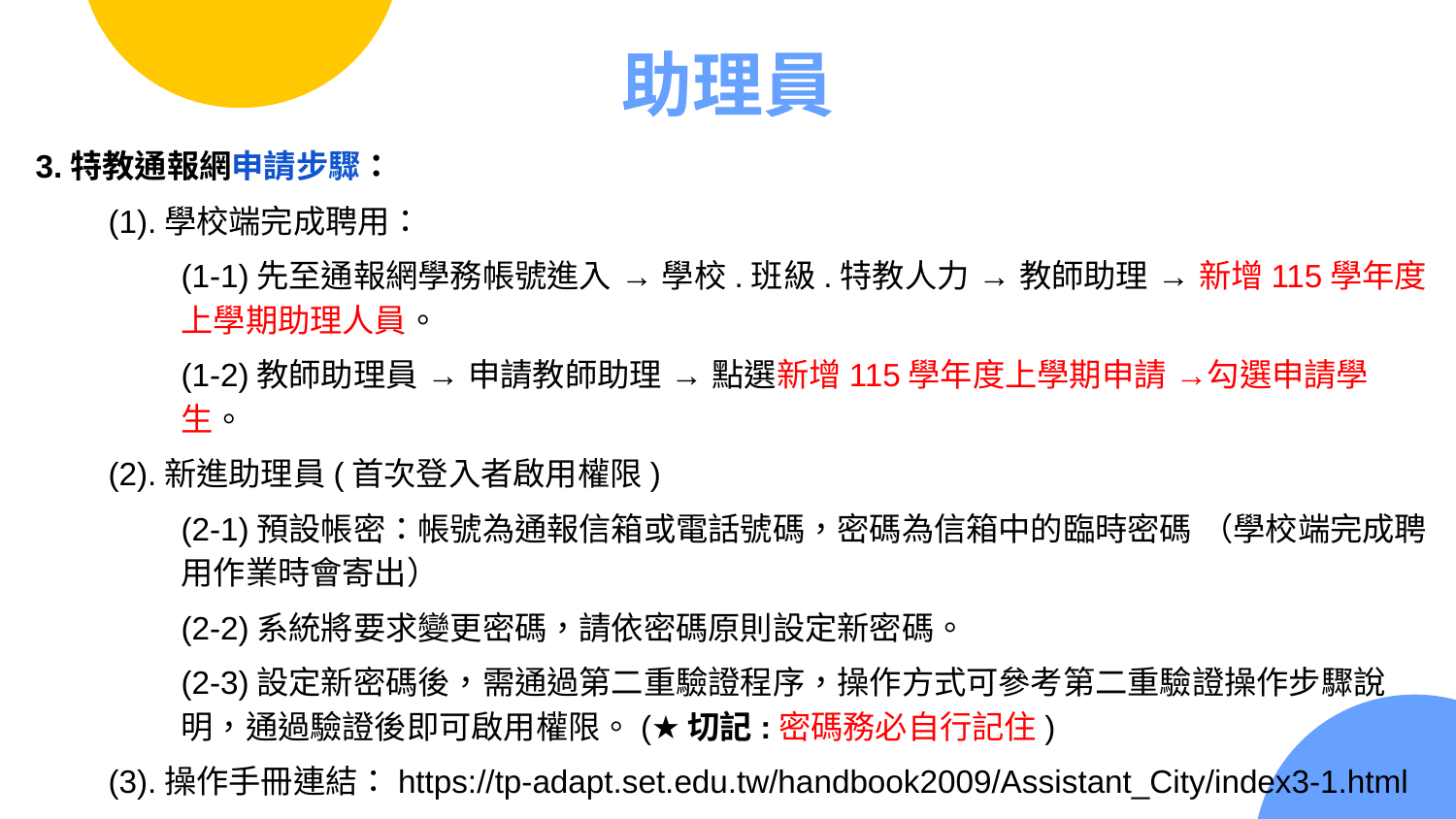

# 助理員
3.特教通報網申請步驟：
(1).學校端完成聘用：
(1-1)先至通報網學務帳號進入 → 學校.班級.特教人力 → 教師助理 → 新增115學年度上學期助理人員。
(1-2)教師助理員 → 申請教師助理 → 點選新增115學年度上學期申請 →勾選申請學生。
(2).新進助理員(首次登入者啟用權限)
(2-1)預設帳密：帳號為通報信箱或電話號碼，密碼為信箱中的臨時密碼 （學校端完成聘用作業時會寄出）
(2-2)系統將要求變更密碼，請依密碼原則設定新密碼。
(2-3)設定新密碼後，需通過第二重驗證程序，操作方式可參考第二重驗證操作步驟說明，通過驗證後即可啟用權限。(★切記:密碼務必自行記住)
(3).操作手冊連結：https://tp-adapt.set.edu.tw/handbook2009/Assistant_City/index3-1.html